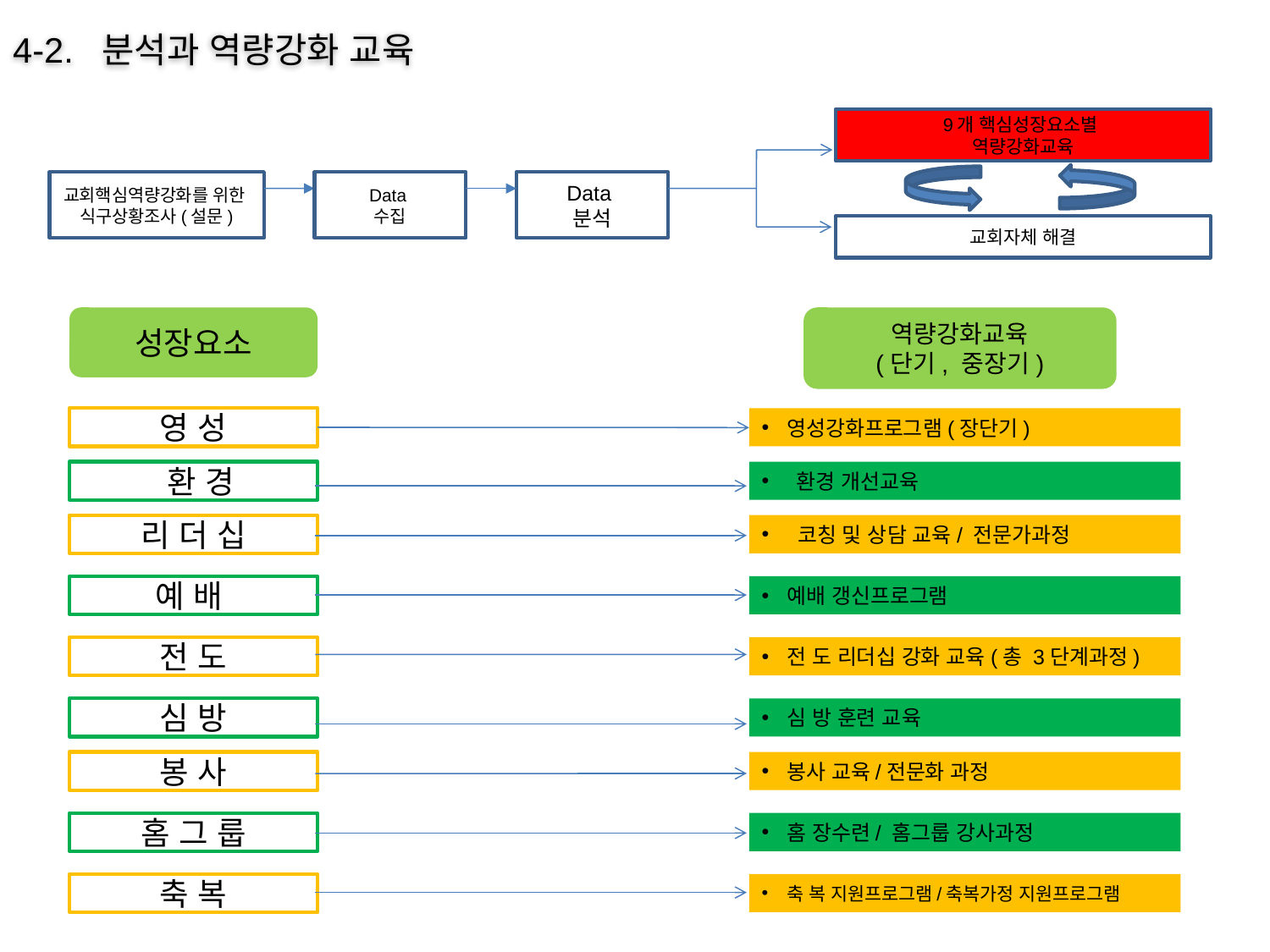

4-2.  분석과 역량강화 교육
9개 핵심성장요소별
역량강화교육

교회핵심역량강화를 위한
식구상황조사(설문)
Data
수집
Data
분석
교회자체 해결
성장요소
역량강화교육
(단기, 중장기)
영 성
 환 경
리 더 십
예 배
전 도
심 방
봉 사
홈 그 룹
축 복
영성강화프로그램(장단기)
 환경 개선교육
 코칭 및 상담 교육/ 전문가과정
예배 갱신프로그램
전 도 리더십 강화 교육(총 3단계과정)
심 방 훈련 교육
봉사 교육/전문화 과정
홈 장수련/ 홈그룹 강사과정
축 복 지원프로그램/축복가정 지원프로그램